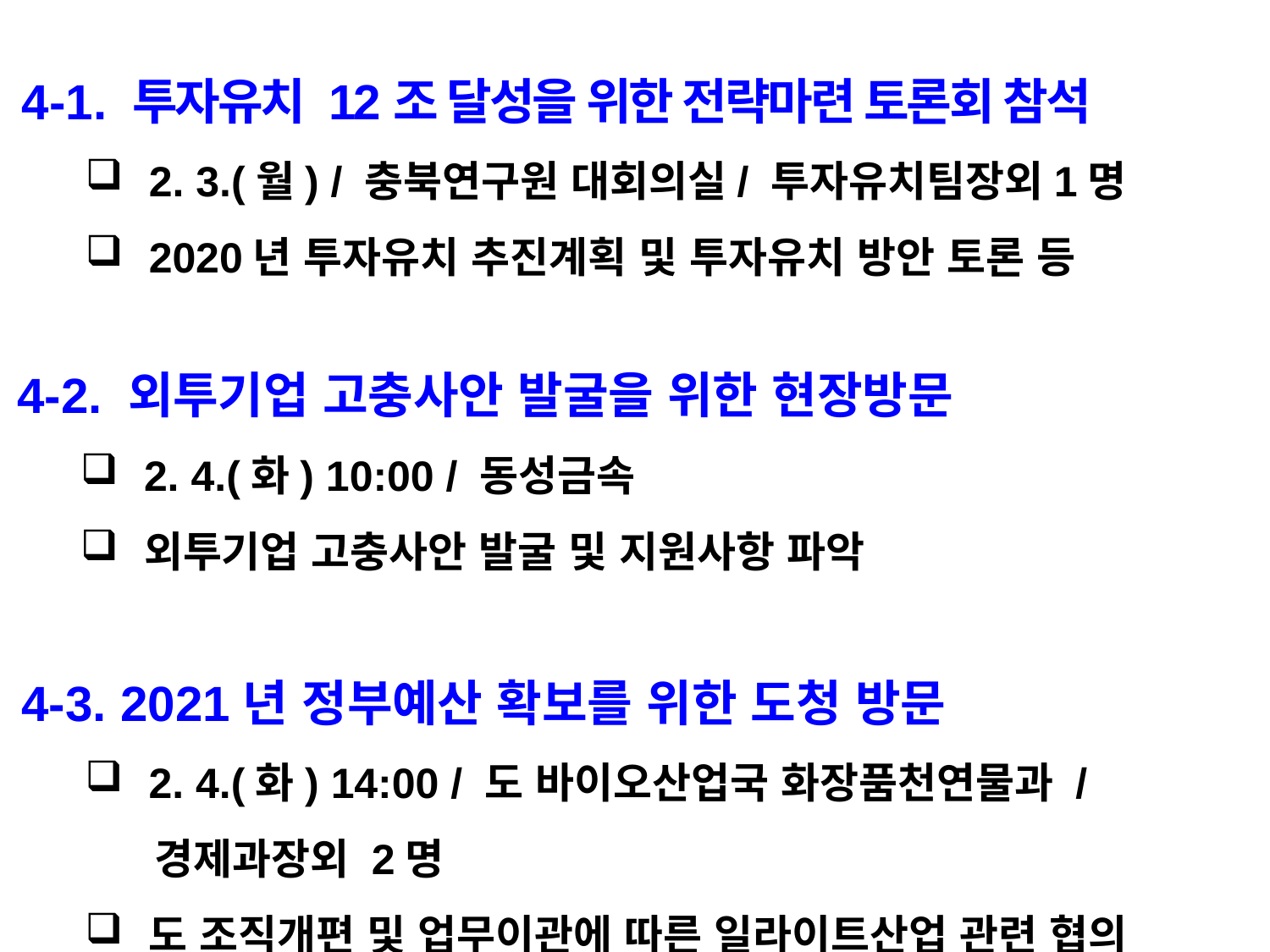

4-1. 투자유치 12조 달성을 위한 전략마련 토론회 참석
2. 3.(월) / 충북연구원 대회의실/ 투자유치팀장외1명
2020년 투자유치 추진계획 및 투자유치 방안 토론 등
4-2. 외투기업 고충사안 발굴을 위한 현장방문
2. 4.(화) 10:00 / 동성금속
외투기업 고충사안 발굴 및 지원사항 파악

4-3. 2021년 정부예산 확보를 위한 도청 방문
2. 4.(화) 14:00 / 도 바이오산업국 화장품천연물과 /
     경제과장외 2명
도 조직개편 및 업무이관에 따른 일라이트산업 관련 협의